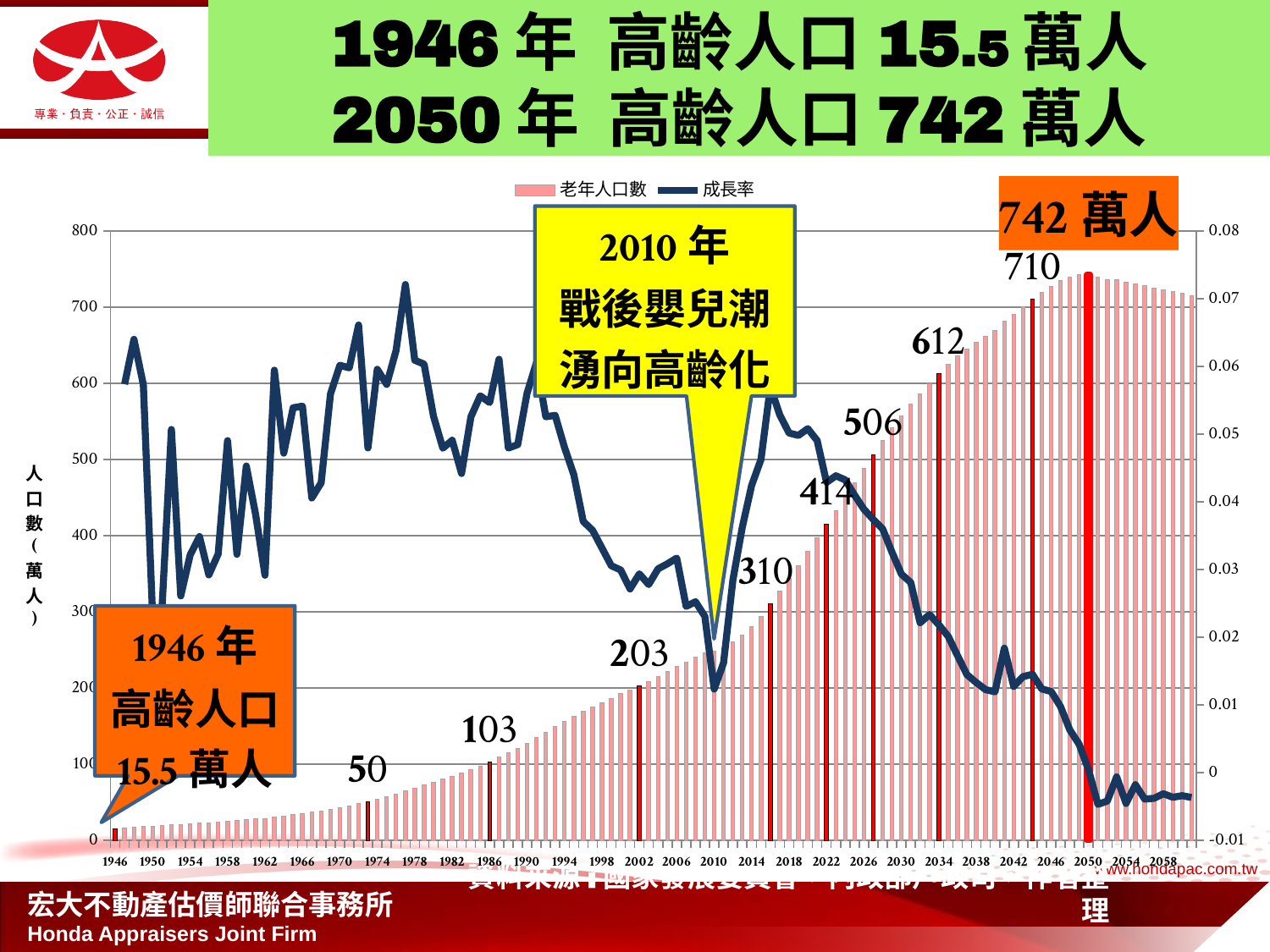

# 1946年  高齡人口15.5萬人 2050年  高齡人口742萬人

### Chart

| Category | 老年人口數 | 成長率 |
|---|---|---|
| 1946 | 15.52 | None |
| 1947 | 16.41 | 0.05734536082474243 |
| 1948 | 17.459999999999987 | 0.0639853747714809 |
| 1949 | 18.459999999999987 | 0.057273768613974756 |
| 1950 | 18.88 | 0.02275189599133243 |
| 1951 | 19.34 | 0.024364406779661108 |
| 1952 | 20.32 | 0.0506721820062048 |
| 1953 | 20.85 | 0.02608267716535476 |
| 1954 | 21.52 | 0.032134292565947256 |
| 1955 | 22.27 | 0.0348513011152416 |
| 1956 | 22.919999999999987 | 0.029187247418051666 |
| 1957 | 23.66 | 0.032286212914485565 |
| 1958 | 24.82 | 0.04902789518174151 |
| 1959 | 25.62 | 0.03223207091055648 |
| 1960 | 26.779999999999987 | 0.04527712724434042 |
| 1961 | 27.8 | 0.038088125466766216 |
| 1962 | 28.61000000000003 | 0.029136690647481922 |
| 1963 | 30.31000000000003 | 0.05941978329255493 |
| 1964 | 31.74 | 0.0471791487957762 |
| 1965 | 33.449999999999996 | 0.05387523629489623 |
| 1966 | 35.26000000000001 | 0.05411061285500824 |
| 1967 | 36.69000000000001 | 0.040555870674985756 |
| 1968 | 38.26000000000001 | 0.04279095121286473 |
| 1969 | 40.4 | 0.05593308938839516 |
| 1970 | 42.83 | 0.06014851485148513 |
| 1971 | 45.39 | 0.059771188419332384 |
| 1972 | 48.39 | 0.06609385327164577 |
| 1973 | 50.71 | 0.047943790039264314 |
| 1974 | 53.73000000000001 | 0.0595543285348057 |
| 1975 | 56.809999999999995 | 0.05732365531360519 |
| 1976 | 60.349999999999994 | 0.06231297306812265 |
| 1977 | 64.7 | 0.07207953603976813 |
| 1978 | 68.64 | 0.060896445131375834 |
| 1979 | 72.78 | 0.060314685314685534 |
| 1980 | 76.61 | 0.05262434734817245 |
| 1981 | 80.28 | 0.047904973241091824 |
| 1982 | 84.22 | 0.04907822620827097 |
| 1983 | 87.94000000000003 | 0.04417003087152711 |
| 1984 | 92.56 | 0.05253581987718903 |
| 1985 | 97.71000000000002 | 0.05563958513396705 |
| 1986 | 103.05 | 0.054651519803500324 |
| 1987 | 109.34 | 0.061038330907327104 |
| 1988 | 114.58 | 0.047923907078837084 |
| 1989 | 120.13 | 0.04843777273520682 |
| 1990 | 126.86 | 0.05602264213768415 |
| 1991 | 134.54 | 0.060539177045561894 |
| 1992 | 141.60999999999999 | 0.052549427679500674 |
| 1993 | 149.08 | 0.052750511969494034 |
| 1994 | 156.23999999999998 | 0.048027904480815634 |
| 1995 | 163.10999999999999 | 0.043970814132104456 |
| 1996 | 169.16 | 0.03709153332107165 |
| 1997 | 175.20999999999998 | 0.035764956254433766 |
| 1998 | 181.02 | 0.03316020775069918 |
| 1999 | 186.55 | 0.03054911059551462 |
| 2000 | 192.13 | 0.02991155186277128 |
| 2001 | 197.34 | 0.027117056159891684 |
| 2002 | 203.13 | 0.029340224992398727 |
| 2003 | 208.76999999999998 | 0.02776547038842145 |
| 2004 | 215.05 | 0.030080950328112352 |
| 2005 | 221.68 | 0.03083003952569202 |
| 2006 | 228.7 | 0.03166726813424759 |
| 2007 | 234.31 | 0.024529951902055203 |
| 2008 | 240.22 | 0.025222995177329424 |
| 2009 | 245.76 | 0.02306219298975945 |
| 2010 | 248.79 | 0.012329101562500003 |
| 2011 | 252.82000000000087 | 0.016198400257245067 |
| 2012 | 260.02 | 0.02847875959180435 |
| 2013 | 269.44 | 0.03622798246288751 |
| 2014 | 280.87 | 0.042421318289786354 |
| 2015 | 293.86 | 0.046249154413073 |
| 2016 | 310.61 | 0.05699993194037992 |
| 2017 | 327.0186999999996 | 0.052827339750813114 |
| 2018 | 343.4143 | 0.05013658240339181 |
| 2019 | 360.5160999999987 | 0.04979932402349069 |
| 2020 | 378.8256999999999 | 0.05078719091879739 |
| 2021 | 397.4017999999967 | 0.049036007852688995 |
| 2022 | 414.4314999999965 | 0.042852599057176775 |
| 2023 | 432.5955999999986 | 0.04382895605184439 |
| 2024 | 451.2931999999961 | 0.043221891299865395 |
| 2025 | 469.7809999999989 | 0.04096627203777949 |
| 2026 | 488.0529 | 0.0388945061635102 |
| 2027 | 506.29399999999674 | 0.03737525174012894 |
| 2028 | 524.5014 | 0.035962108972257274 |
| 2029 | 541.5563999999995 | 0.03251659576123167 |
| 2030 | 557.4220999999974 | 0.029296486940233568 |
| 2031 | 573.0693 | 0.028070648795589556 |
| 2032 | 585.7473 | 0.02212297884392 |
| 2033 | 599.415 | 0.023333782332415346 |
| 2034 | 612.4969 | 0.021824445501030142 |
| 2035 | 624.8174999999975 | 0.020115367114511378 |
| 2036 | 635.602 | 0.017260239990076975 |
| 2037 | 644.7935000000035 | 0.01446109357742742 |
| 2038 | 653.3582999999975 | 0.01328301231324436 |
| 2039 | 661.3564999999975 | 0.01224167505027496 |
| 2040 | 669.2442 | 0.01192654793594672 |
| 2041 | 681.5384 | 0.018370275005745305 |
| 2042 | 690.2047000000035 | 0.012715791215872865 |
| 2043 | 699.9873 | 0.01417347636143296 |
| 2044 | 710.1468 | 0.014513834751001875 |
| 2045 | 718.9184 | 0.01235181232950722 |
| 2046 | 727.5254 | 0.011972151498695863 |
| 2047 | 734.6268 | 0.009761033772841545 |
| 2048 | 739.2501999999994 | 0.0062935357109215094 |
| 2049 | 742.3167999999995 | 0.0041482572476814195 |
| 2050 | 742.5929 | 0.0003719436229923104 |
| 2051 | 739.102 | -0.004700960647482599 |
| 2052 | 735.9944 | -0.004204561751963879 |
| 2053 | 735.5217 | -0.0006422603215460263 |
| 2054 | 732.1716 | -0.0045547262575665855 |
| 2055 | 730.8588 | -0.001793022291495694 |
| 2056 | 727.9919 | -0.003922645523321333 |
| 2057 | 725.2251 | -0.0038005917373531827 |
| 2058 | 722.9599999999995 | -0.003123306129365844 |
| 2059 | 720.3187 | -0.0036534524731658387 |
| 2060 | 717.8593999999995 | -0.0034141831941888467 |
| 2061 | 715.2194 | -0.0036776003768984903 |
資料來源:國家發展委員會，內政部戶政司，作者整理